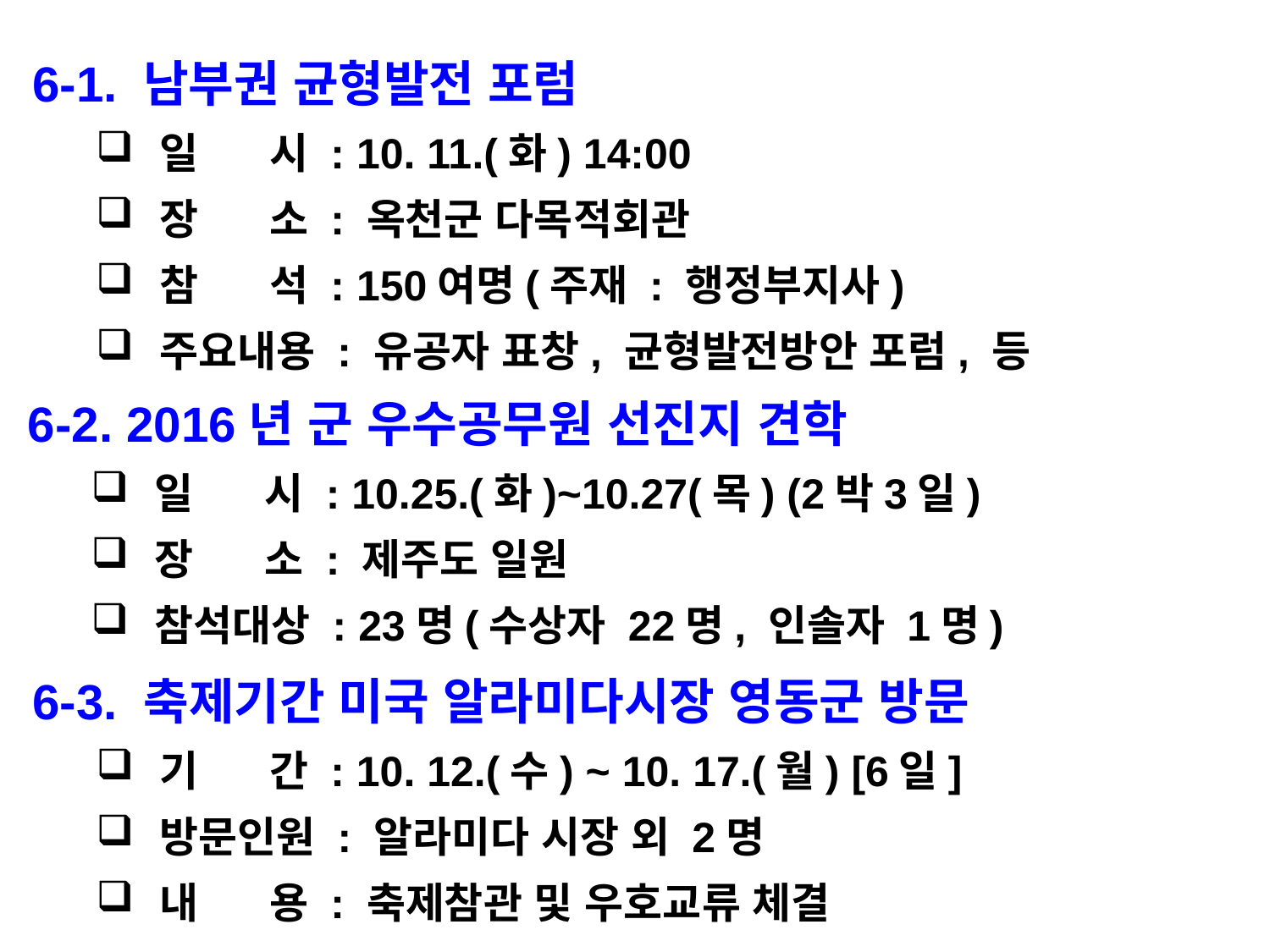

6-1. 남부권 균형발전 포럼
일      시 : 10. 11.(화) 14:00
장      소 : 옥천군 다목적회관
참      석 : 150여명(주재 : 행정부지사)
주요내용 : 유공자 표창, 균형발전방안 포럼, 등
6-2. 2016년 군 우수공무원 선진지 견학
일      시 : 10.25.(화)~10.27(목) (2박3일)
장      소 : 제주도 일원
참석대상 : 23명(수상자 22명, 인솔자 1명)
6-3. 축제기간 미국 알라미다시장 영동군 방문
기      간 : 10. 12.(수) ~ 10. 17.(월) [6일]
방문인원 : 알라미다 시장 외 2명
내      용 : 축제참관 및 우호교류 체결